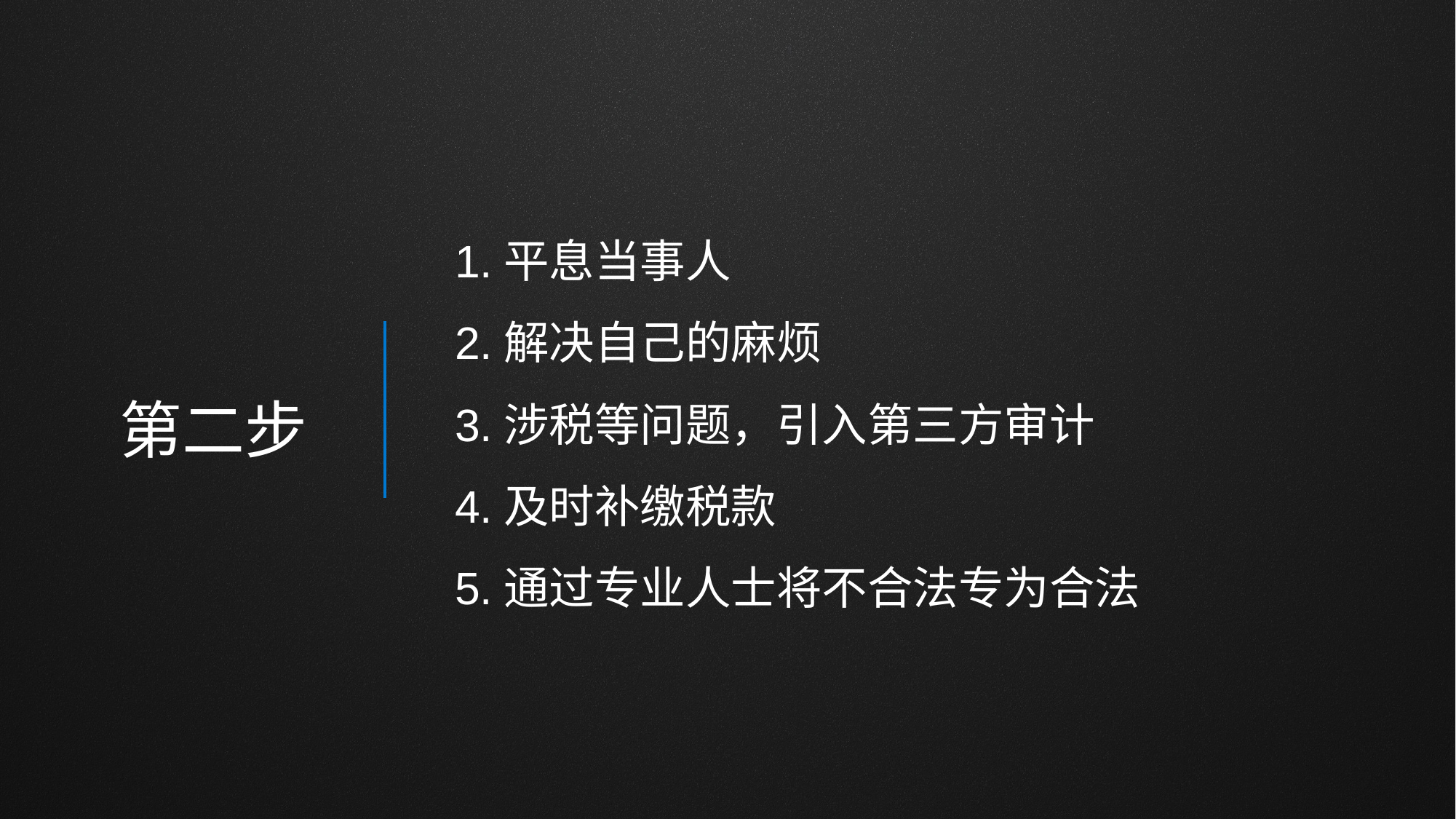

1.平息当事人
2.解决自己的麻烦
3.涉税等问题，引入第三方审计
4.及时补缴税款
5.通过专业人士将不合法专为合法

第二步